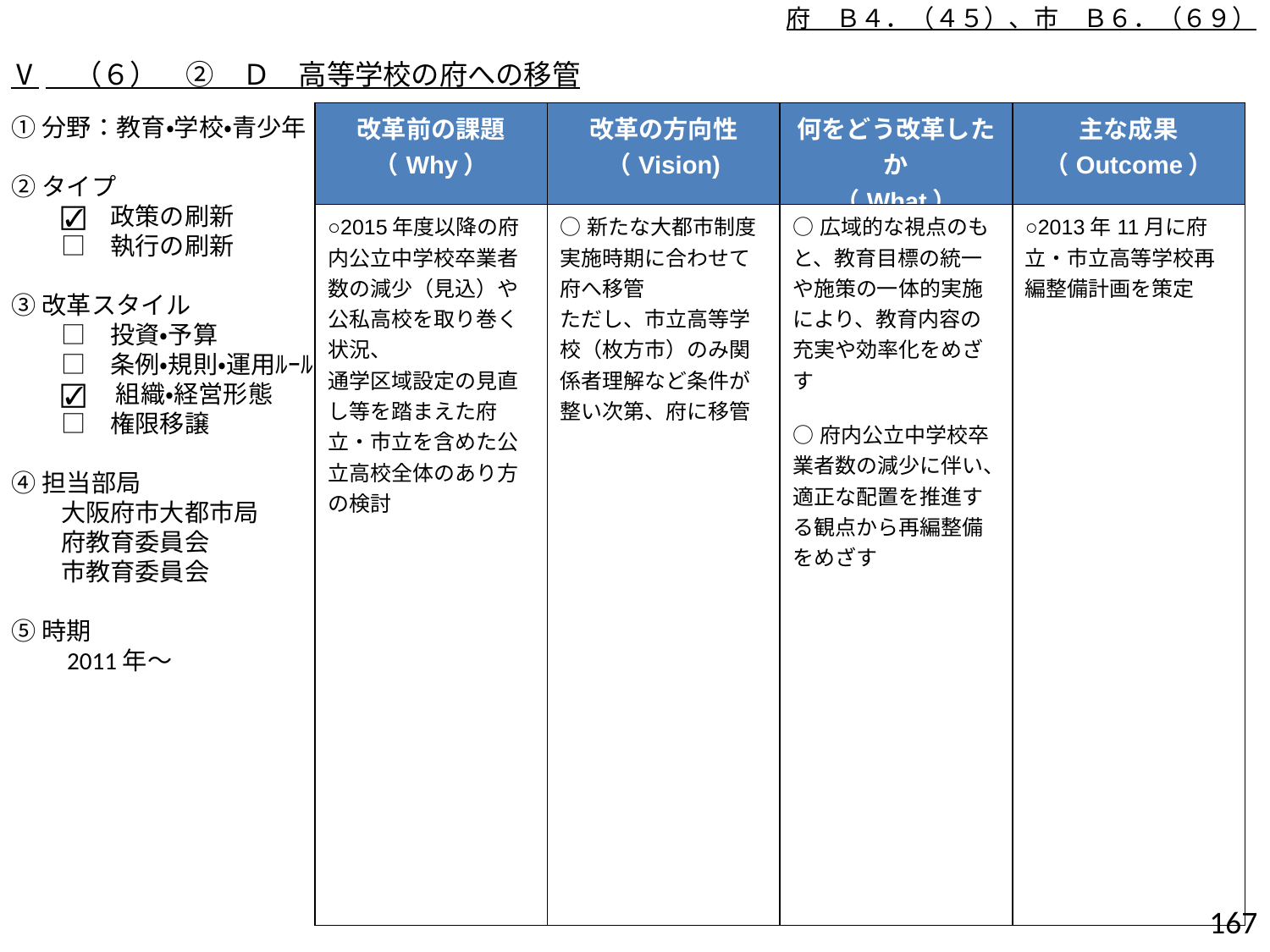

府　Ｂ４．（４５）、市　Ｂ６．（６９）
Ⅴ　（６）　②　Ｄ　高等学校の府への移管
| 改革前の課題 （Why） | 改革の方向性 （Vision) | 何をどう改革したか （What） | 主な成果 （Outcome） |
| --- | --- | --- | --- |
| ○2015年度以降の府内公立中学校卒業者数の減少（見込）や公私高校を取り巻く状況、 通学区域設定の見直し等を踏まえた府立・市立を含めた公立高校全体のあり方の検討 | ○新たな大都市制度実施時期に合わせて府へ移管 ただし、市立高等学校（枚方市）のみ関係者理解など条件が整い次第、府に移管 | ○広域的な視点のもと、教育目標の統一や施策の一体的実施により、教育内容の充実や効率化をめざす ○府内公立中学校卒業者数の減少に伴い、適正な配置を推進する観点から再編整備をめざす | ○2013年11月に府立・市立高等学校再編整備計画を策定 |
①分野：教育・学校・青少年

②タイプ
　　☑　政策の刷新
　　□　執行の刷新

③改革スタイル
　　□　投資・予算
　　□　条例・規則・運用ﾙｰﾙ
　　☑ 　組織・経営形態
　　□　権限移譲

④担当部局
　　大阪府市大都市局
　　府教育委員会
　　市教育委員会

⑤時期
　　2011年～
167